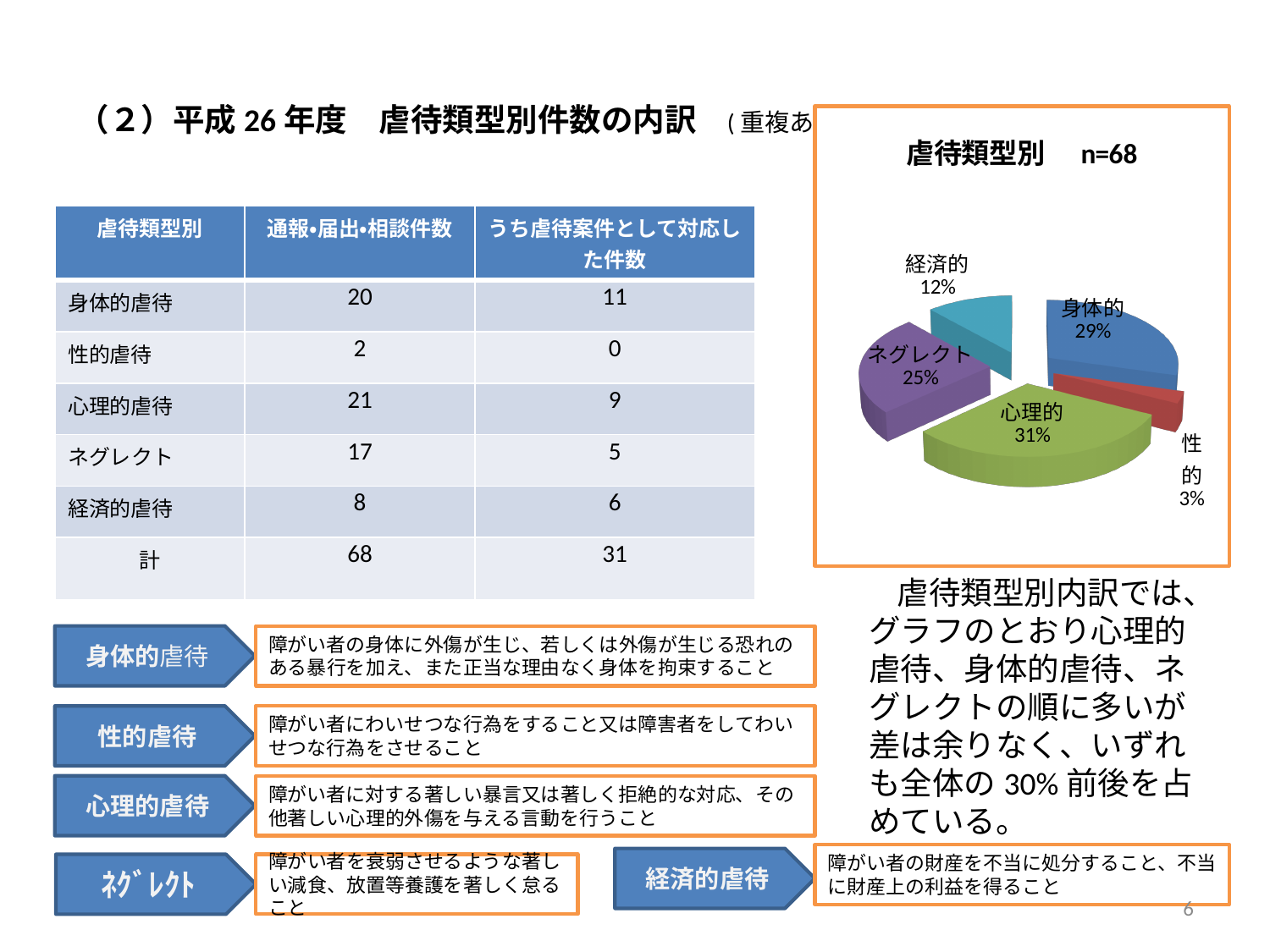

（２）平成26年度　虐待類型別件数の内訳　(重複あり)

[unsupported chart]

| 虐待類型別 | 通報・届出・相談件数 | うち虐待案件として対応した件数 |
| --- | --- | --- |
| 身体的虐待 | 20 | 11 |
| 性的虐待 | 2 | 0 |
| 心理的虐待 | 21 | 9 |
| ネグレクト | 17 | 5 |
| 経済的虐待 | 8 | 6 |
| 計 | 68 | 31 |
　虐待類型別内訳では、グラフのとおり心理的虐待、身体的虐待、ネグレクトの順に多いが差は余りなく、いずれも全体の30%前後を占めている。
身体的虐待
障がい者の身体に外傷が生じ、若しくは外傷が生じる恐れのある暴行を加え、また正当な理由なく身体を拘束すること
性的虐待
障がい者にわいせつな行為をすること又は障害者をしてわいせつな行為をさせること
心理的虐待
障がい者に対する著しい暴言又は著しく拒絶的な対応、その他著しい心理的外傷を与える言動を行うこと
障がい者の財産を不当に処分すること、不当に財産上の利益を得ること
経済的虐待
ﾈｸﾞﾚｸﾄ
障がい者を衰弱させるような著しい減食、放置等養護を著しく怠ること
6